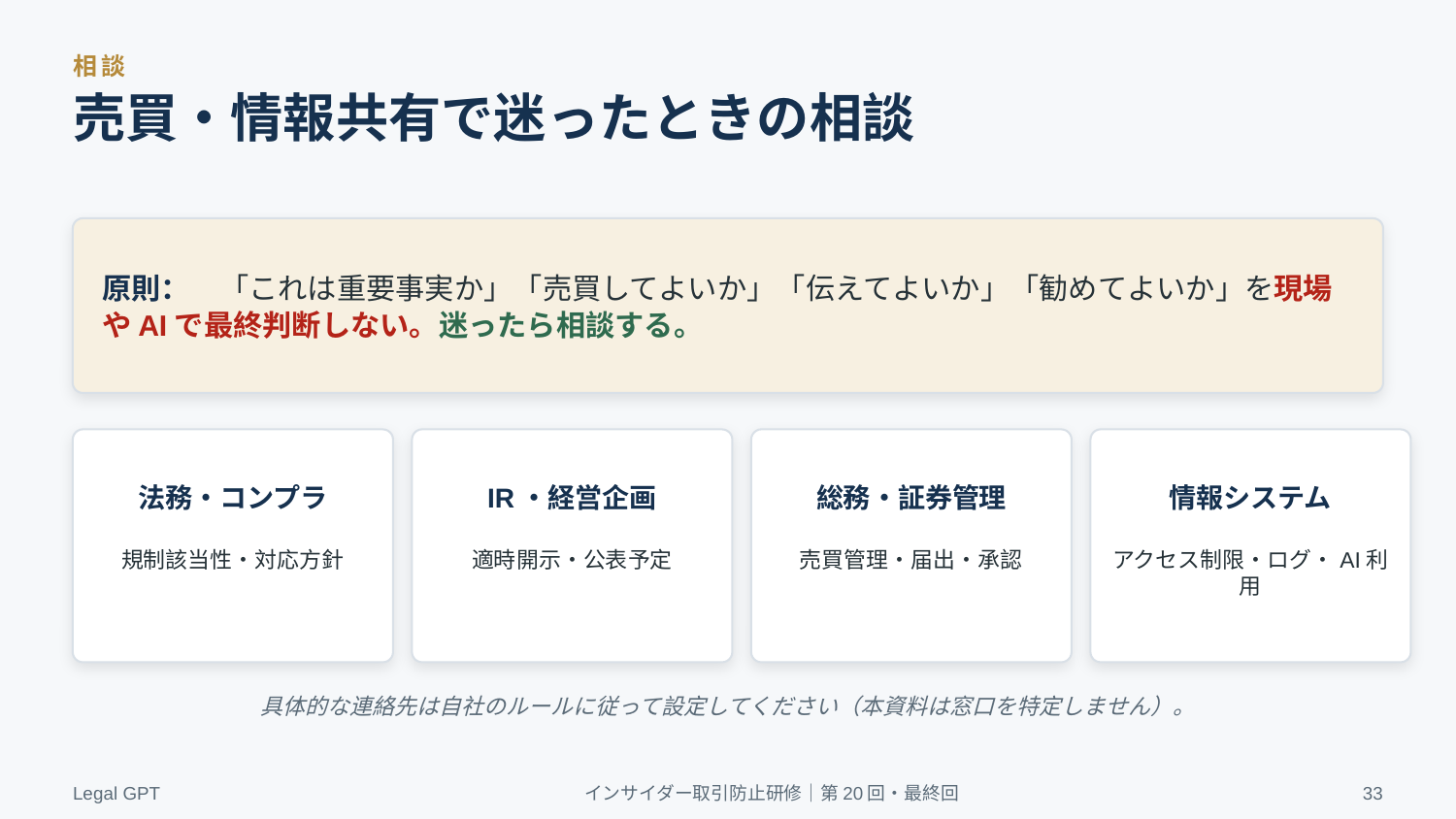

相談
売買・情報共有で迷ったときの相談

原則：　「これは重要事実か」「売買してよいか」「伝えてよいか」「勧めてよいか」を現場やAIで最終判断しない。迷ったら相談する。

法務・コンプラ
IR・経営企画
総務・証券管理
情報システム
規制該当性・対応方針
適時開示・公表予定
売買管理・届出・承認
アクセス制限・ログ・AI利用
具体的な連絡先は自社のルールに従って設定してください（本資料は窓口を特定しません）。
Legal GPT
インサイダー取引防止研修｜第20回・最終回
33